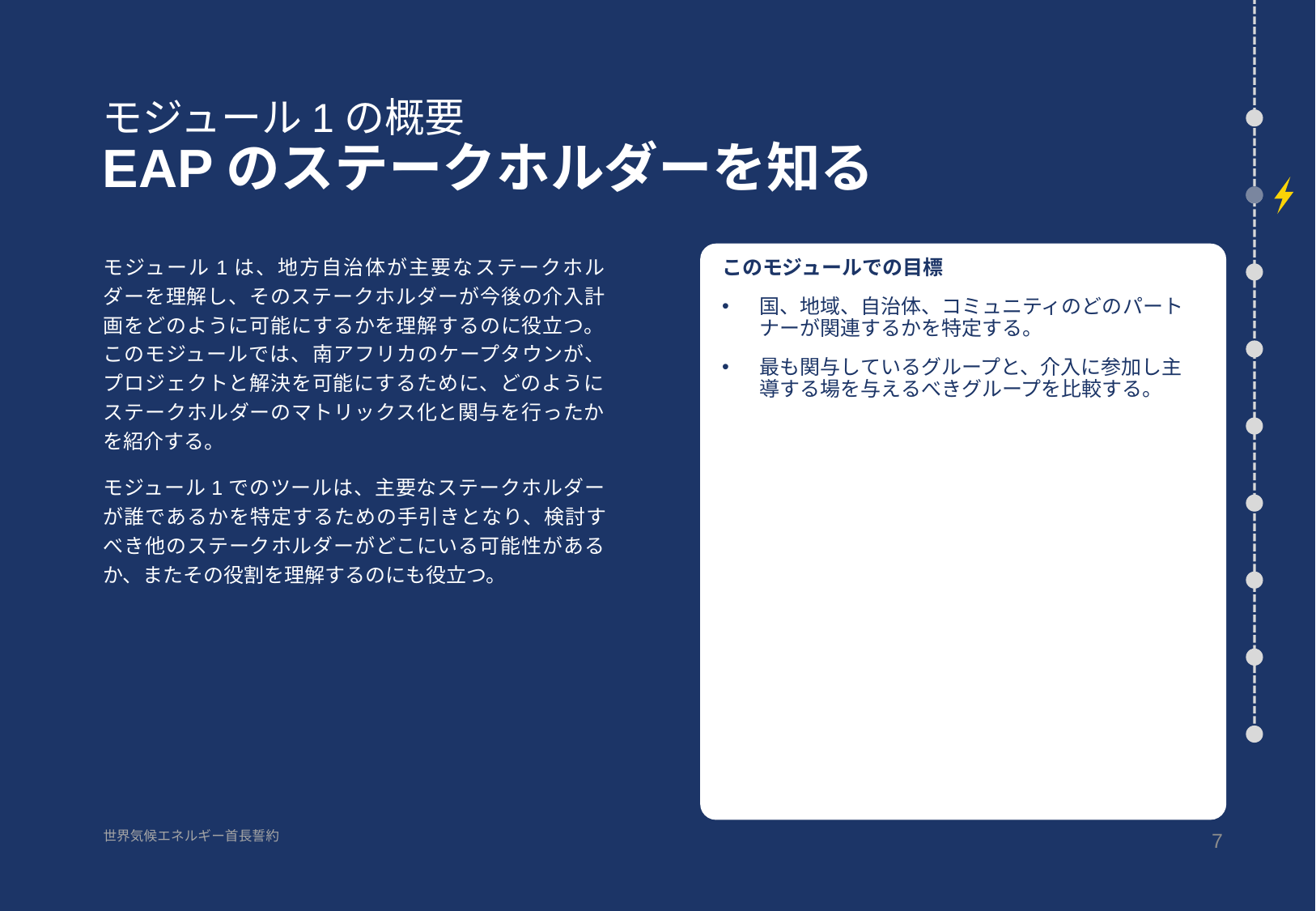

# モジュール1の概要 EAPのステークホルダーを知る

モジュール1は、地方自治体が主要なステークホルダーを理解し、そのステークホルダーが今後の介入計画をどのように可能にするかを理解するのに役立つ。このモジュールでは、南アフリカのケープタウンが、プロジェクトと解決を可能にするために、どのようにステークホルダーのマトリックス化と関与を行ったかを紹介する。
モジュール1でのツールは、主要なステークホルダーが誰であるかを特定するための手引きとなり、検討すべき他のステークホルダーがどこにいる可能性があるか、またその役割を理解するのにも役立つ。
このモジュールでの目標
国、地域、自治体、コミュニティのどのパートナーが関連するかを特定する。
最も関与しているグループと、介入に参加し主導する場を与えるべきグループを比較する。
7